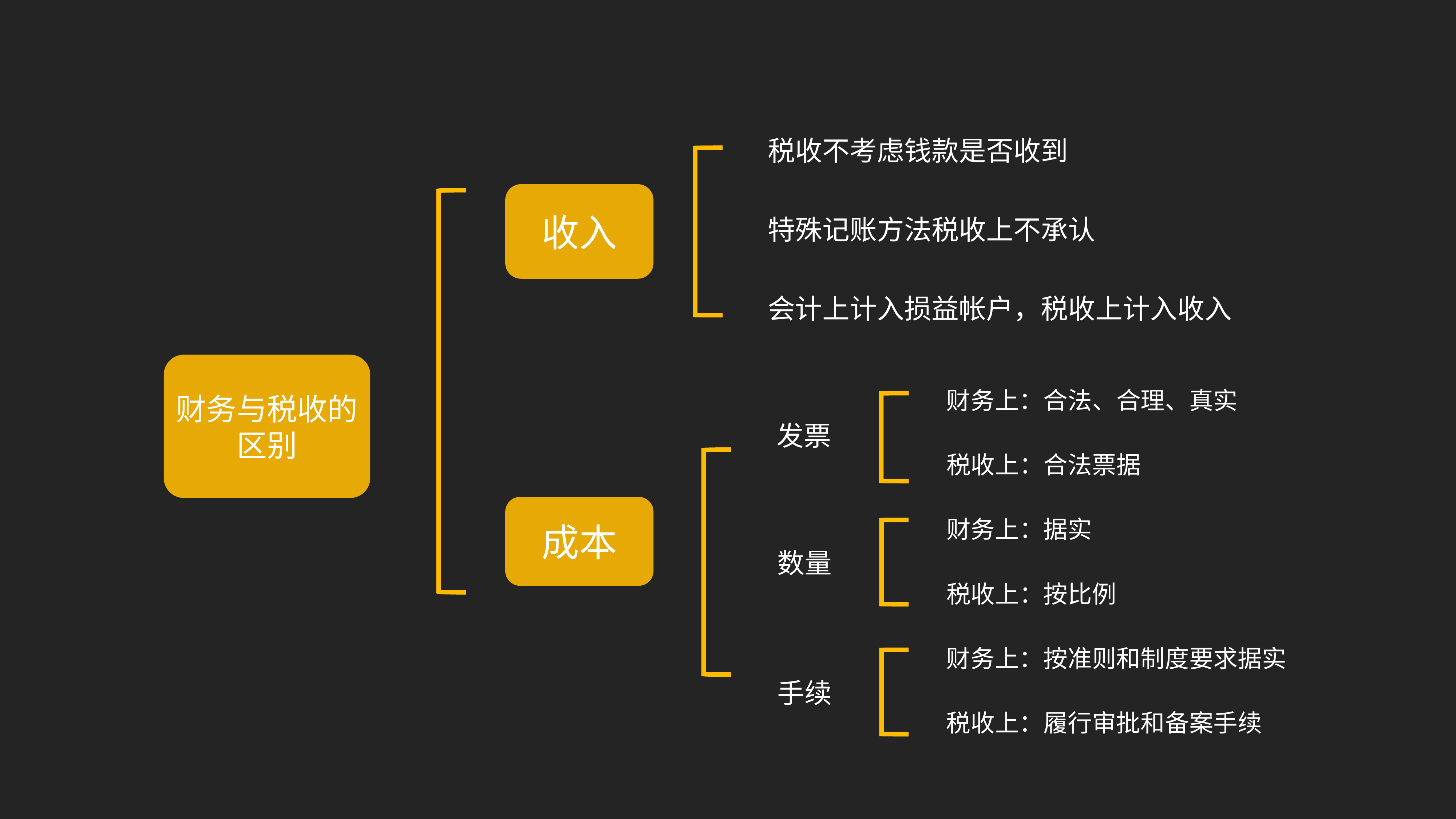

税收不考虑钱款是否收到

收入

特殊记账方法税收上不承认
会计上计入损益帐户，税收上计入收入
财务与税收的区别
财务上：合法、合理、真实

发票
税收上：合法票据

成本
财务上：据实

数量
税收上：按比例
财务上：按准则和制度要求据实

手续
税收上：履行审批和备案手续